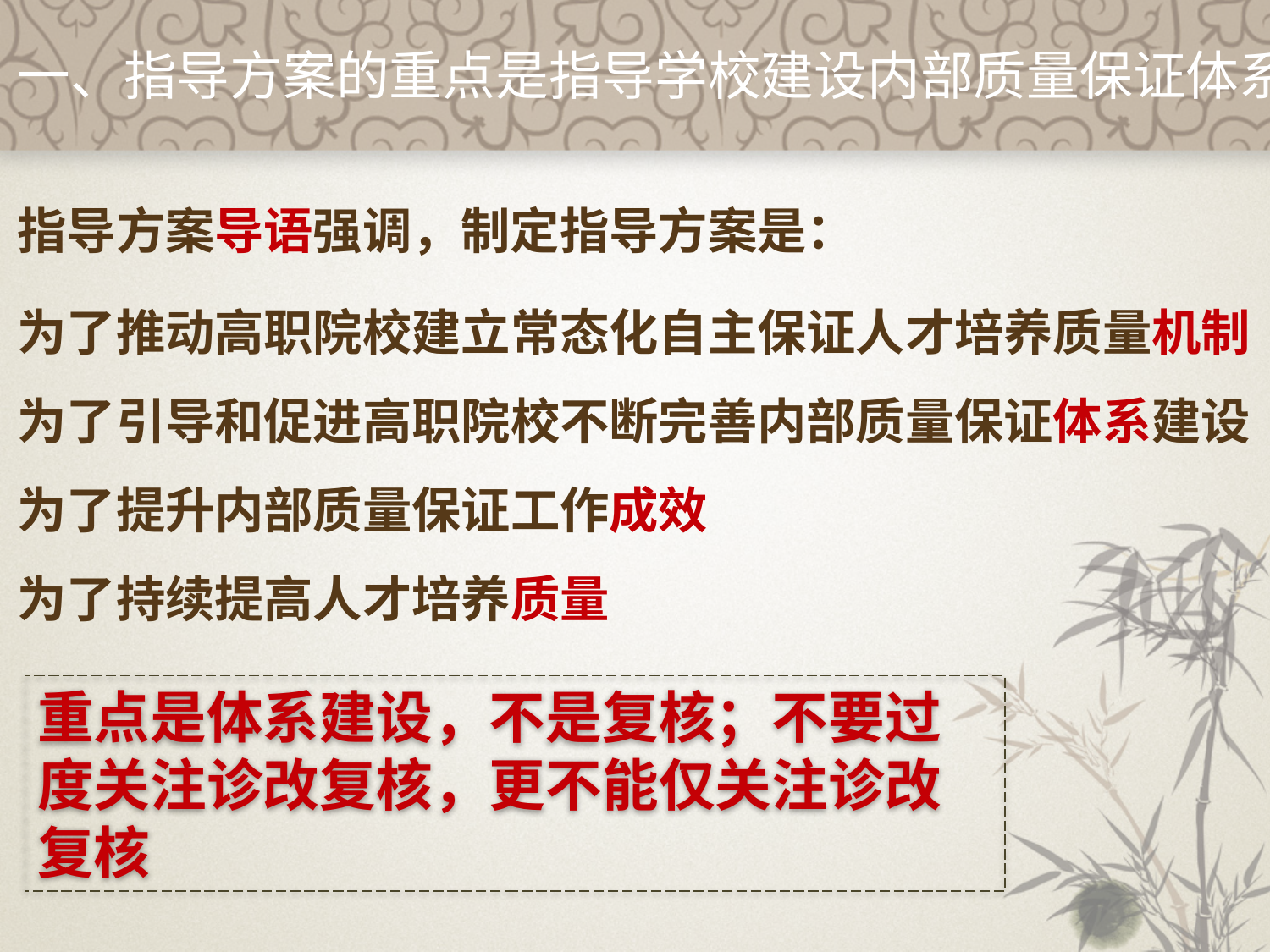

一、指导方案的重点是指导学校建设内部质量保证体系
指导方案导语强调，制定指导方案是：
为了推动高职院校建立常态化自主保证人才培养质量机制
为了引导和促进高职院校不断完善内部质量保证体系建设
为了提升内部质量保证工作成效
为了持续提高人才培养质量
重点是体系建设，不是复核；不要过度关注诊改复核，更不能仅关注诊改复核